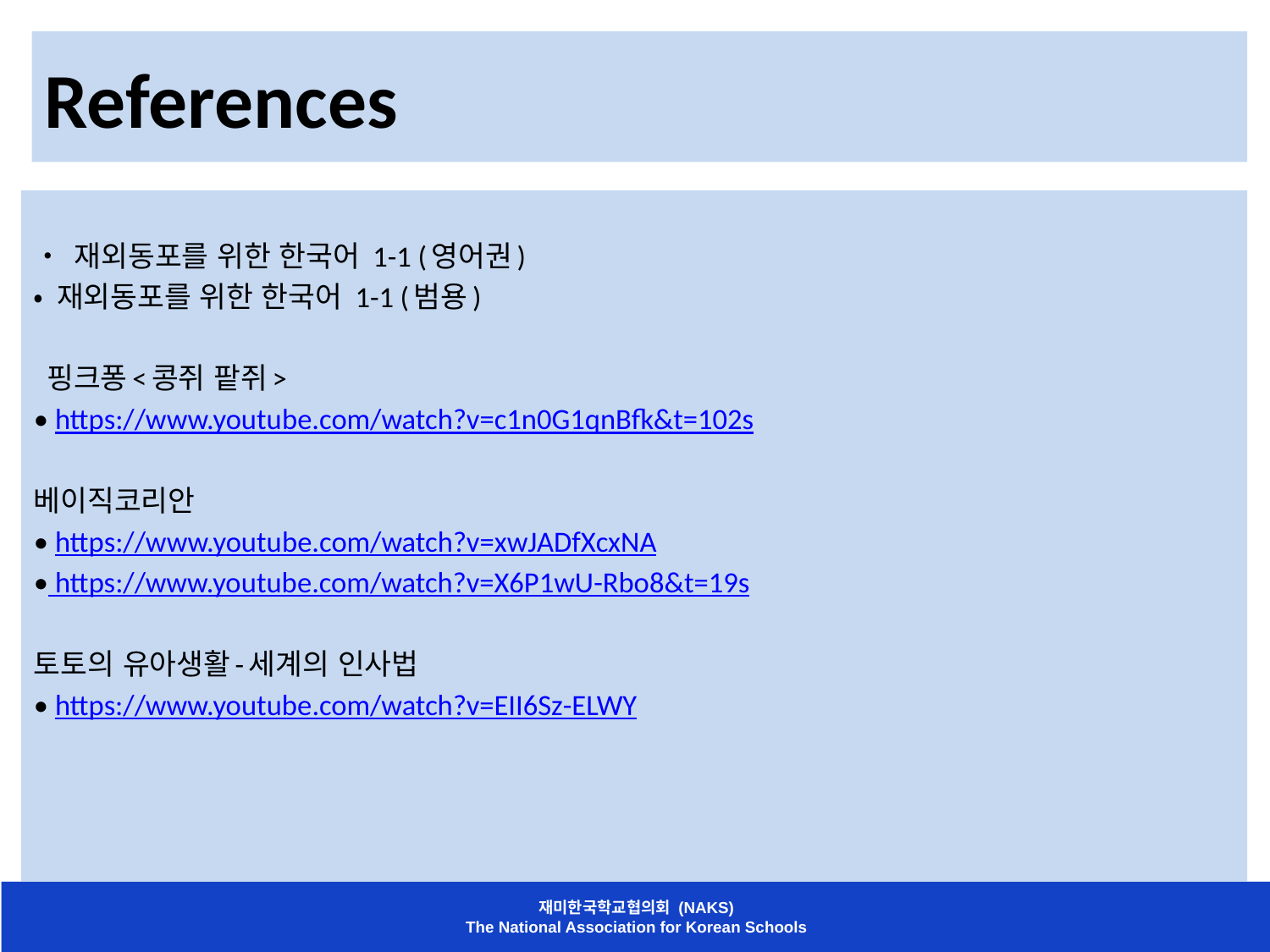

# References

• 재외동포를 위한 한국어 1-1 (영어권)
• 재외동포를 위한 한국어 1-1 (범용)

 핑크퐁<콩쥐 팥쥐>
• https://www.youtube.com/watch?v=c1n0G1qnBfk&t=102s

베이직코리안
• https://www.youtube.com/watch?v=xwJADfXcxNA
• https://www.youtube.com/watch?v=X6P1wU-Rbo8&t=19s

토토의 유아생활-세계의 인사법
• https://www.youtube.com/watch?v=EII6Sz-ELWY

재미한국학교협의회 (NAKS)
The National Association for Korean Schools